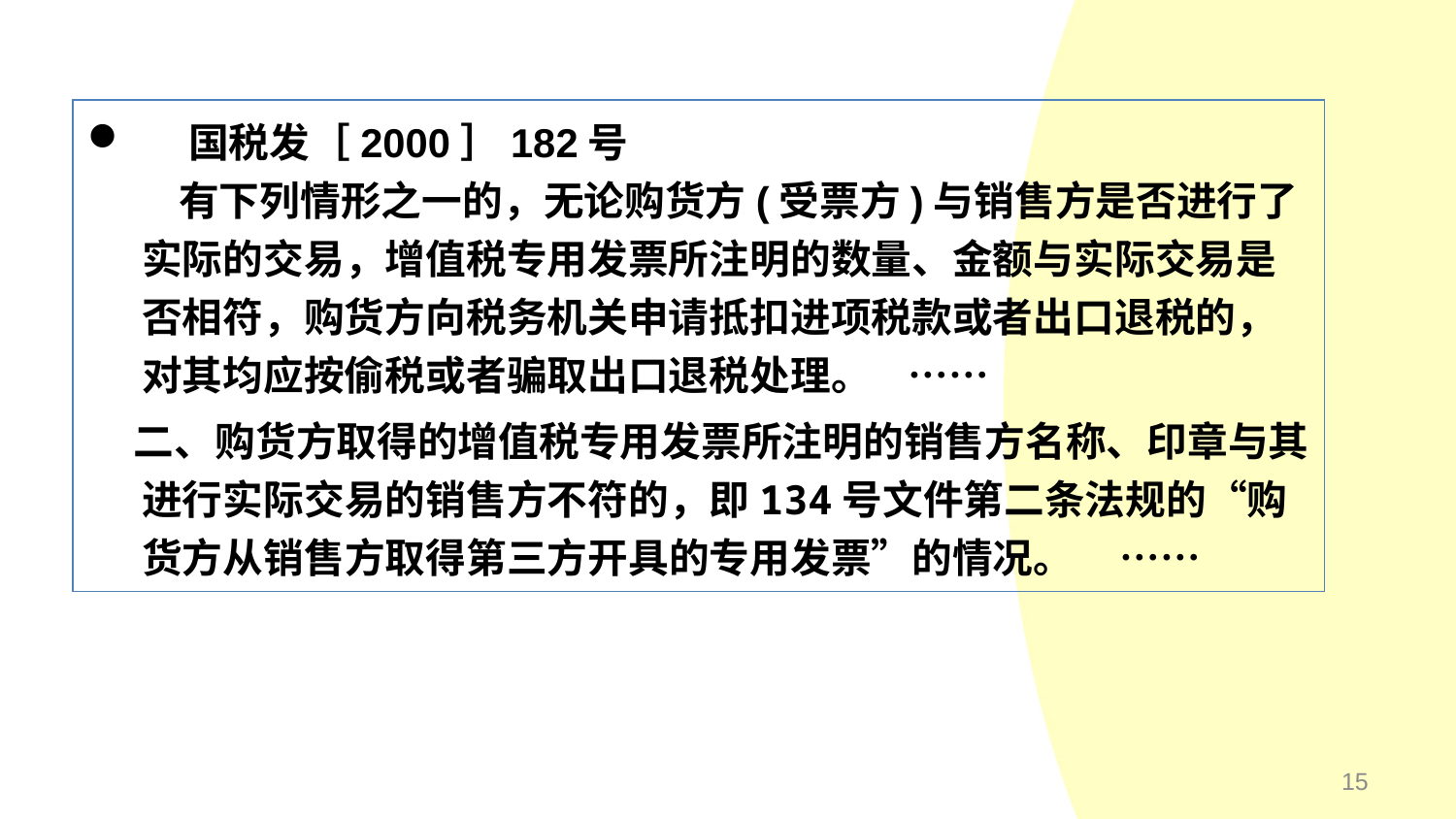

国税发［2000］182号
    有下列情形之一的，无论购货方(受票方)与销售方是否进行了实际的交易，增值税专用发票所注明的数量、金额与实际交易是否相符，购货方向税务机关申请抵扣进项税款或者出口退税的，对其均应按偷税或者骗取出口退税处理。    ……
    二、购货方取得的增值税专用发票所注明的销售方名称、印章与其进行实际交易的销售方不符的，即134号文件第二条法规的“购货方从销售方取得第三方开具的专用发票”的情况。     ……
15